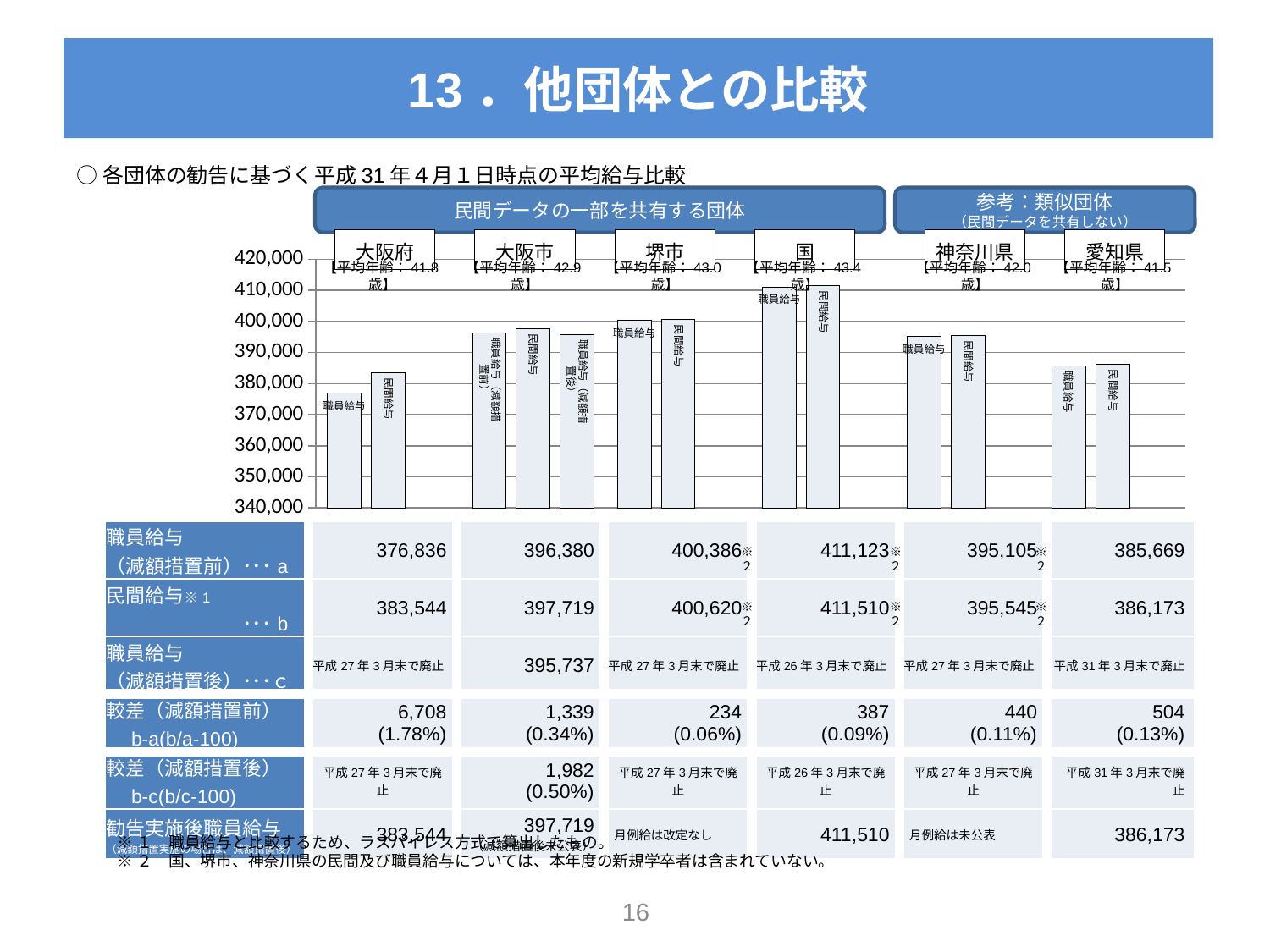

# 13．他団体との比較
○各団体の勧告に基づく平成31年４月１日時点の平均給与比較

民間データの一部を共有する団体
参考：類似団体
（民間データを共有しない）
大阪府
大阪市
堺市
国
神奈川県
愛知県

### Chart

| Category | 職員給与（減額措置前） | 民間給与 | 職員給与（減額措置後） |
|---|---|---|---|
| 大阪府 | 376836.0 | 383544.0 | 0.0 |
| 大阪市 | 396380.0 | 397719.0 | 395737.0 |
| 堺市 | 400386.0 | 400620.0 | 0.0 |
| 国 | 411123.0 | 411510.0 | 0.0 |
| 神奈川県 | 395105.0 | 395545.0 | 0.0 |
| 愛知県 | 385669.0 | 386173.0 | 0.0 |
【平均年齢：41.8歳】
【平均年齢：42.9歳】
【平均年齢：43.0歳】
【平均年齢：43.4歳】
【平均年齢：42.0歳】
【平均年齢：41.5歳】
| 職員給与 （減額措置前）･･･a | 376,836 | 396,380 | 400,386 | 411,123 | 395,105 | 385,669 |
| --- | --- | --- | --- | --- | --- | --- |
| 民間給与※1 　　　　　　　･･･b | 383,544 | 397,719 | 400,620 | 411,510 | 395,545 | 386,173 |
| 職員給与 （減額措置後）･･･ｃ | 平成27年3月末で廃止 | 395,737 | 平成27年3月末で廃止 | 平成26年3月末で廃止 | 平成27年3月末で廃止 | 平成31年3月末で廃止 |
| 較差（減額措置前） 　b-a(b/a-100) | 6,708 (1.78%) | 1,339 (0.34%) | 234 (0.06%) | 387 (0.09%) | 440 (0.11%) | 504 (0.13%) |
| 較差（減額措置後） 　b-c(b/c-100) | 平成27年3月末で廃止 | 1,982 (0.50%) | 平成27年3月末で廃止 | 平成26年3月末で廃止 | 平成27年3月末で廃止 | 平成31年3月末で廃止 |
| 勧告実施後職員給与 （減額措置実施の場合は、減額措置後） | 383,544 | 397,719 （減額措置後未公表） | 月例給は改定なし | 411,510 | 月例給は未公表 | 386,173 |
※２
※２
※２
※２
※２
※２
※１　職員給与と比較するため、ラスパイレス方式で算出したもの。
※２　国、堺市、神奈川県の民間及び職員給与については、本年度の新規学卒者は含まれていない。
16